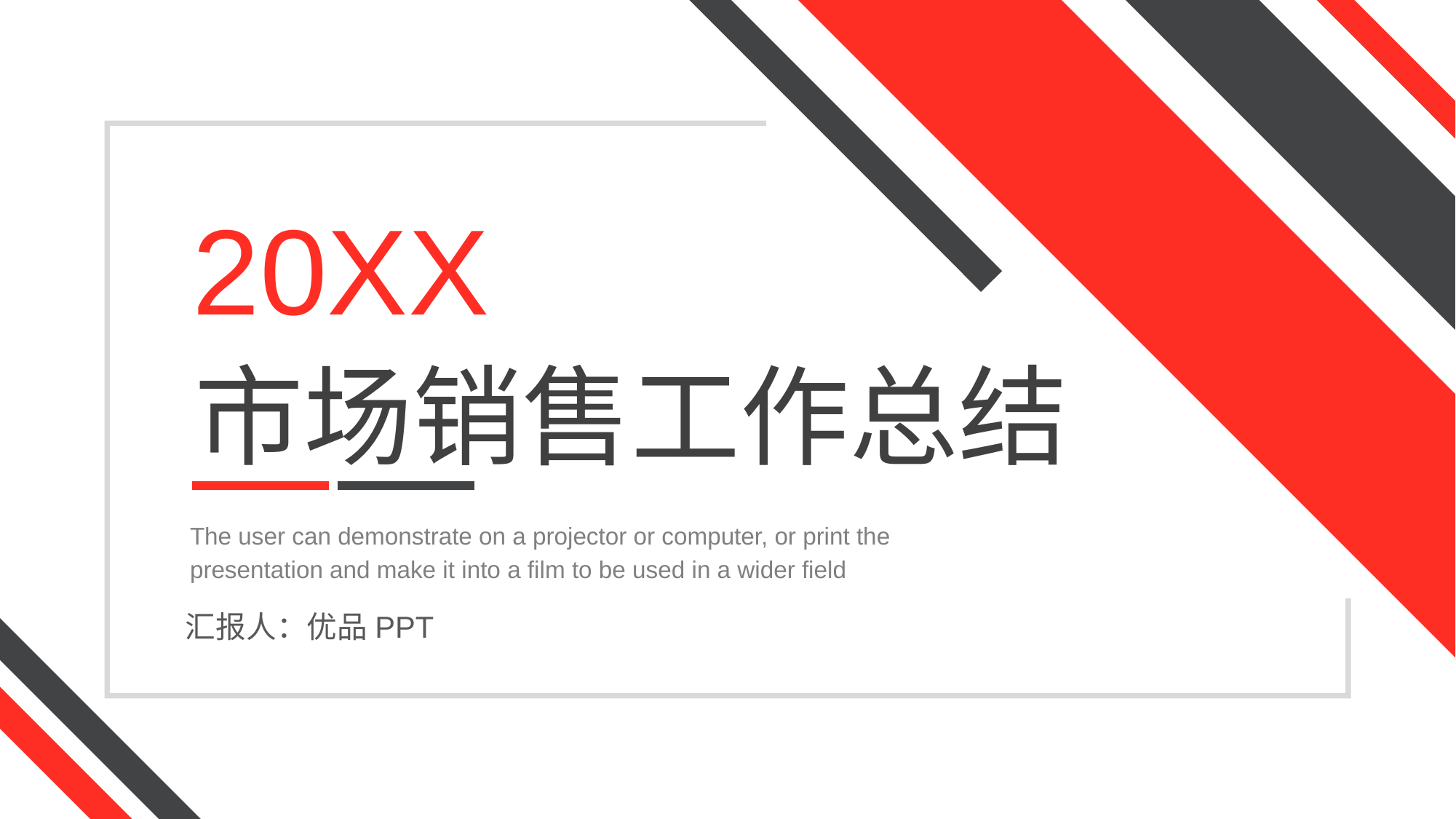

20XX
市场销售工作总结
The user can demonstrate on a projector or computer, or print the presentation and make it into a film to be used in a wider field
汇报人：优品PPT